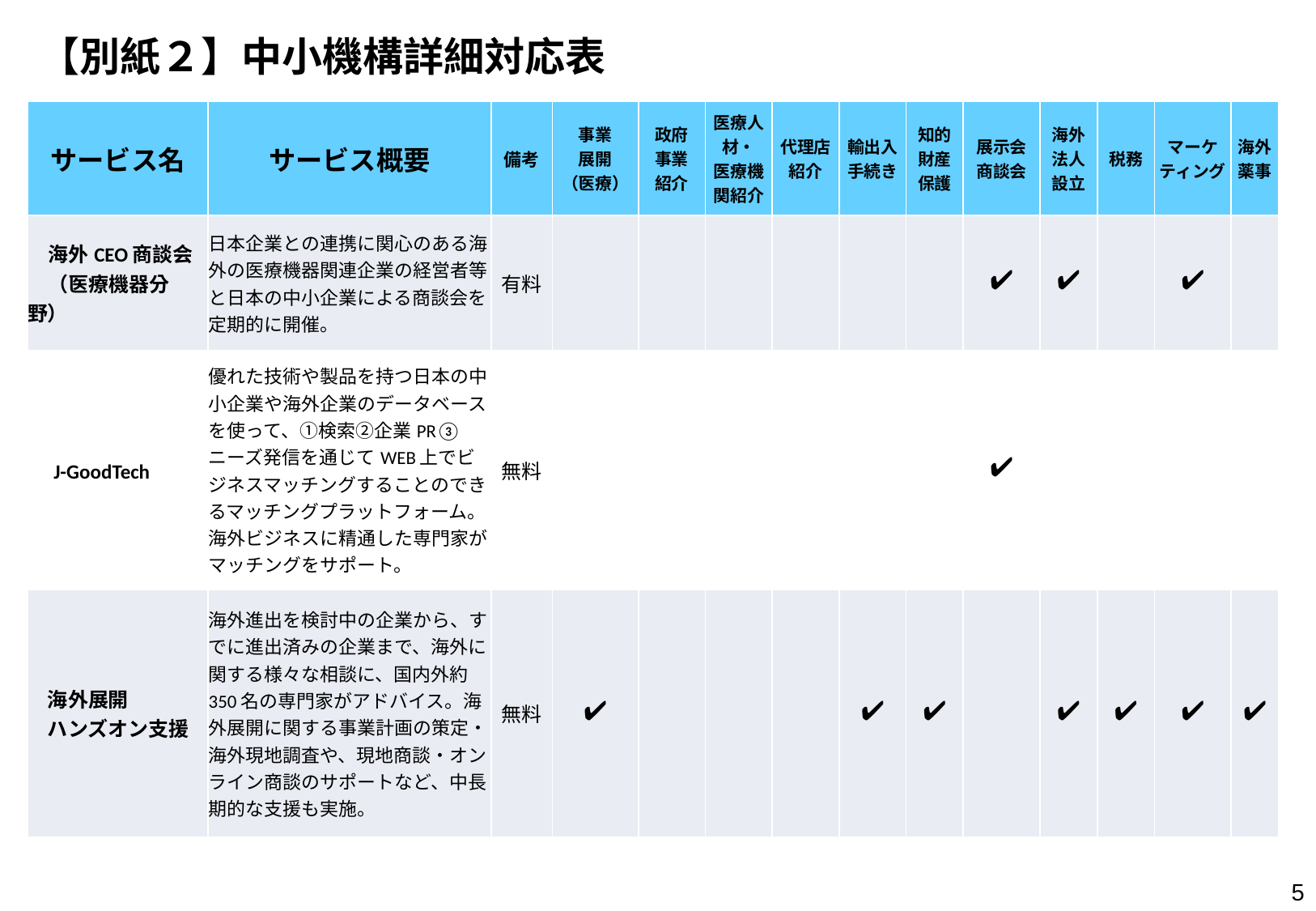

# 【別紙２】中小機構詳細対応表
| サービス名 | サービス概要 | 備考 | 事業 展開 （医療） | 政府 事業 紹介 | 医療人材・ 医療機関紹介 | 代理店 紹介 | 輸出入 手続き | 知的 財産 保護 | 展示会 商談会 | 海外 法人 設立 | 税務 | マーケティング | 海外 薬事 |
| --- | --- | --- | --- | --- | --- | --- | --- | --- | --- | --- | --- | --- | --- |
| 海外CEO商談会 　（医療機器分野） | 日本企業との連携に関心のある海外の医療機器関連企業の経営者等と日本の中小企業による商談会を定期的に開催。 | 有料 |  |  |  |  |  |  | ✔ | ✔ |  | ✔ |  |
| J-GoodTech | 優れた技術や製品を持つ日本の中小企業や海外企業のデータベースを使って、①検索②企業PR③ニーズ発信を通じてWEB上でビジネスマッチングすることのできるマッチングプラットフォーム。海外ビジネスに精通した専門家がマッチングをサポート。 | 無料 |  |  |  |  |  |  | ✔ |  |  |  |  |
| 海外展開 　ハンズオン支援 | 海外進出を検討中の企業から、すでに進出済みの企業まで、海外に関する様々な相談に、国内外約350名の専門家がアドバイス。海外展開に関する事業計画の策定・海外現地調査や、現地商談・オンライン商談のサポートなど、中長期的な支援も実施。 | 無料 | ✔ |  |  |  | ✔ | ✔ |  | ✔ | ✔ | ✔ | ✔ |
5